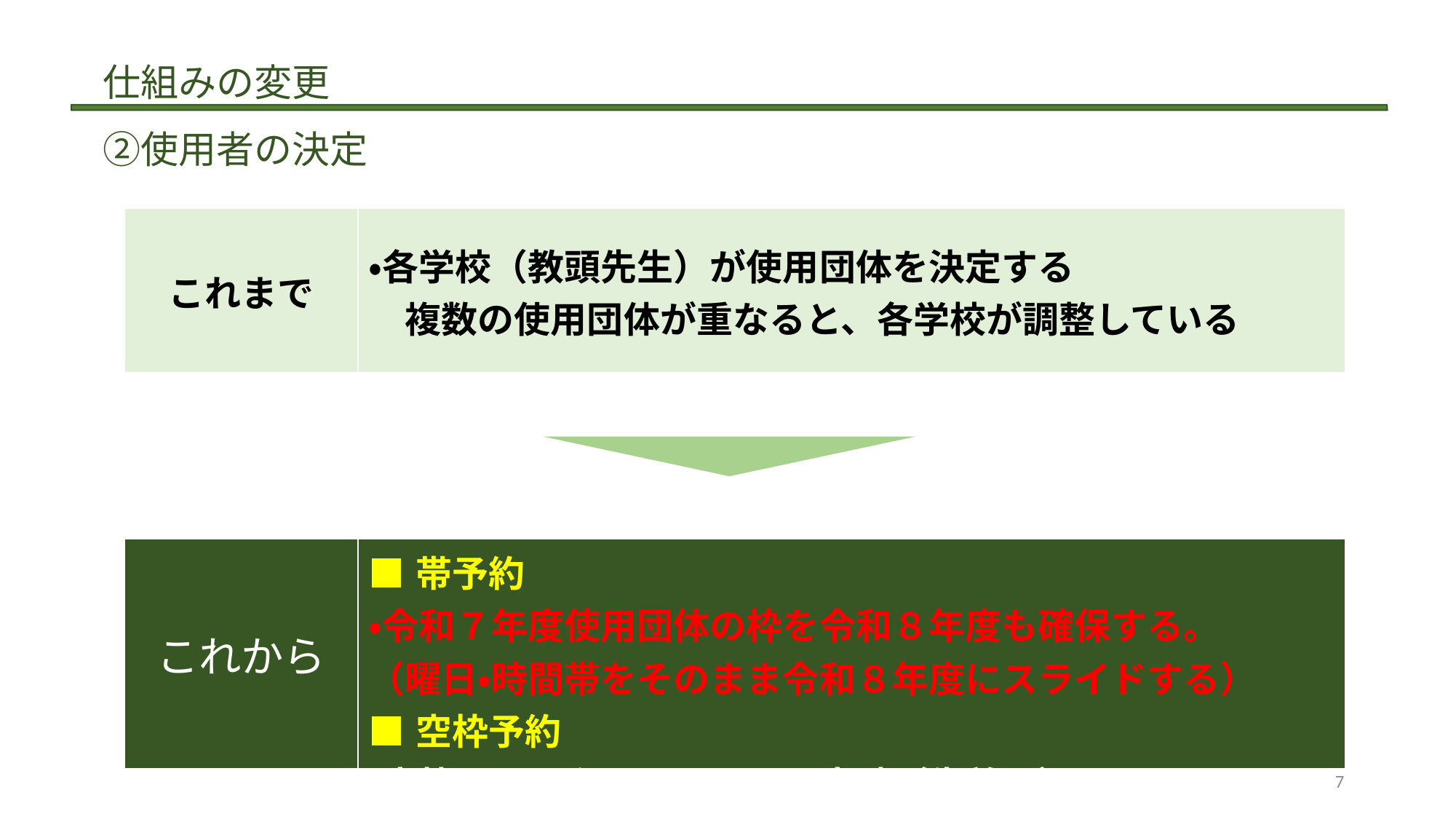

仕組みの変更

　②使用者の決定
|  |  |
| --- | --- |
| これまで | ・各学校（教頭先生）が使用団体を決定する 　複数の使用団体が重なると、各学校が調整している |
| --- | --- |
|  |  |
| これから | ■帯予約 ・令和７年度使用団体の枠を令和８年度も確保する。 （曜日・時間帯をそのまま令和８年度にスライドする） ■空枠予約 ・空枠にインターネットから申請（先着順） |

7